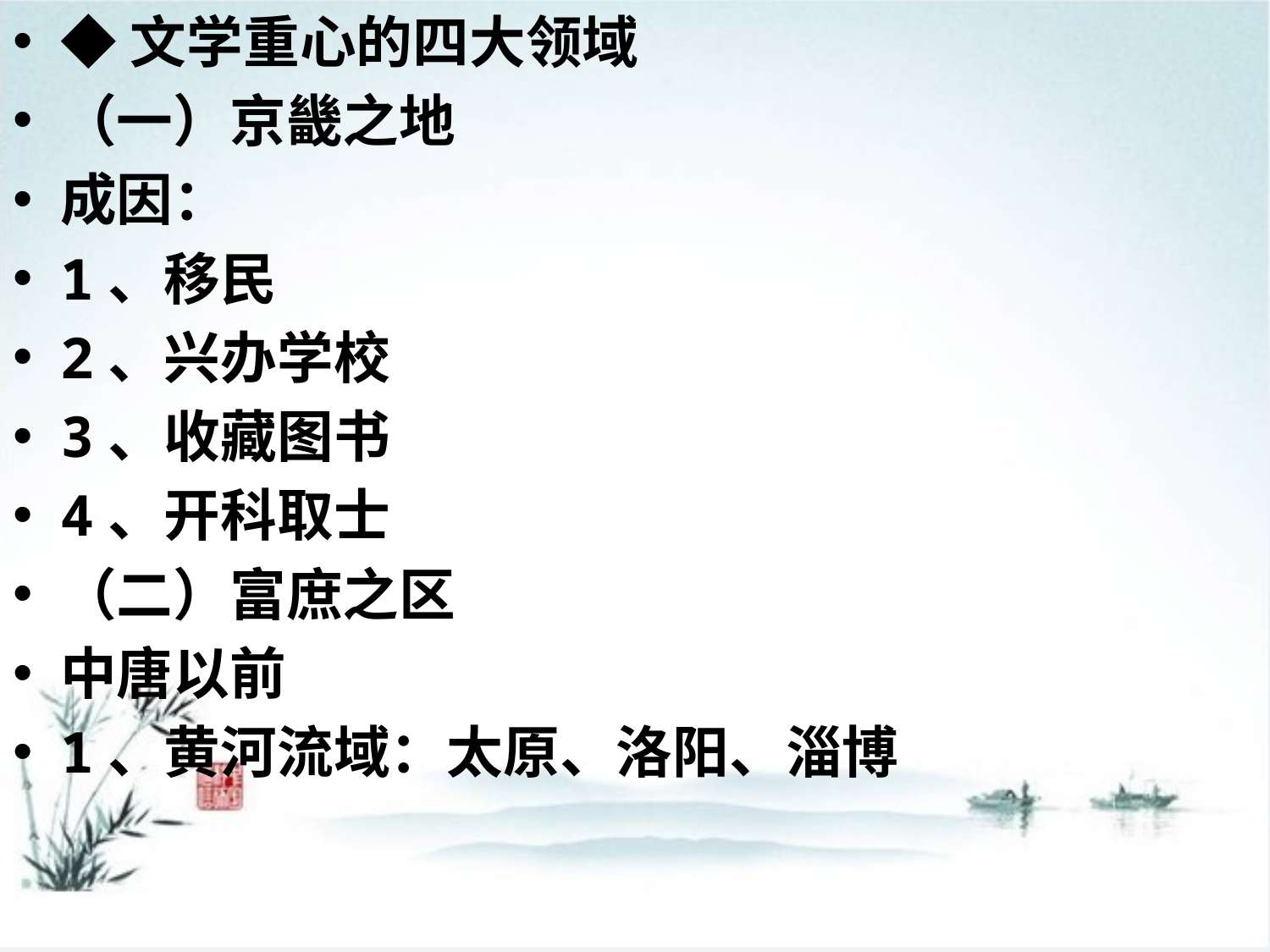

◆文学重心的四大领域
（一）京畿之地
成因：
1、移民
2、兴办学校
3、收藏图书
4、开科取士
（二）富庶之区
中唐以前
1、黄河流域：太原、洛阳、淄博